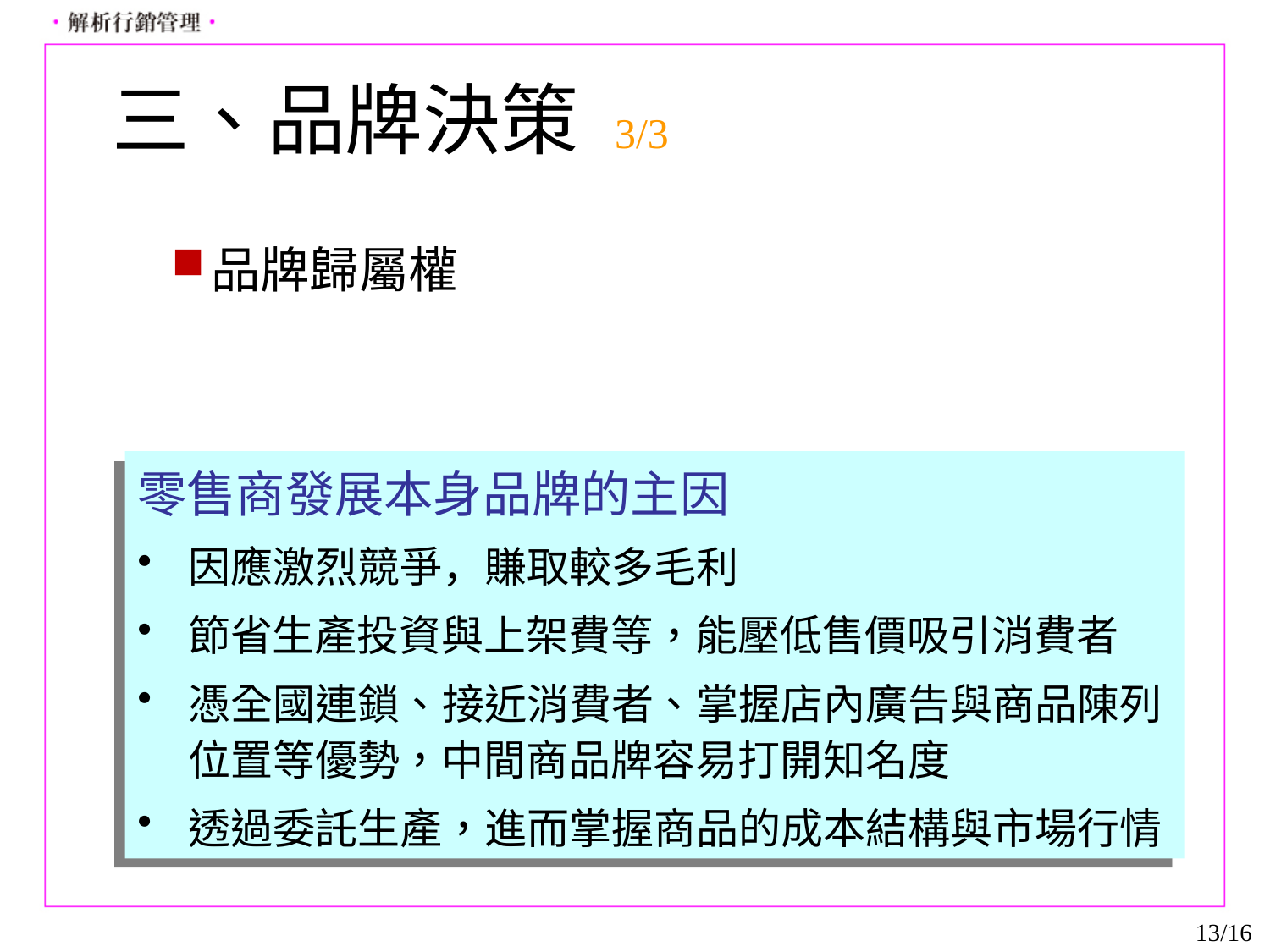

# 三、品牌決策 3/3
品牌歸屬權
零售商發展本身品牌的主因
因應激烈競爭，賺取較多毛利
節省生產投資與上架費等，能壓低售價吸引消費者
憑全國連鎖、接近消費者、掌握店內廣告與商品陳列位置等優勢，中間商品牌容易打開知名度
透過委託生產，進而掌握商品的成本結構與市場行情
13/16